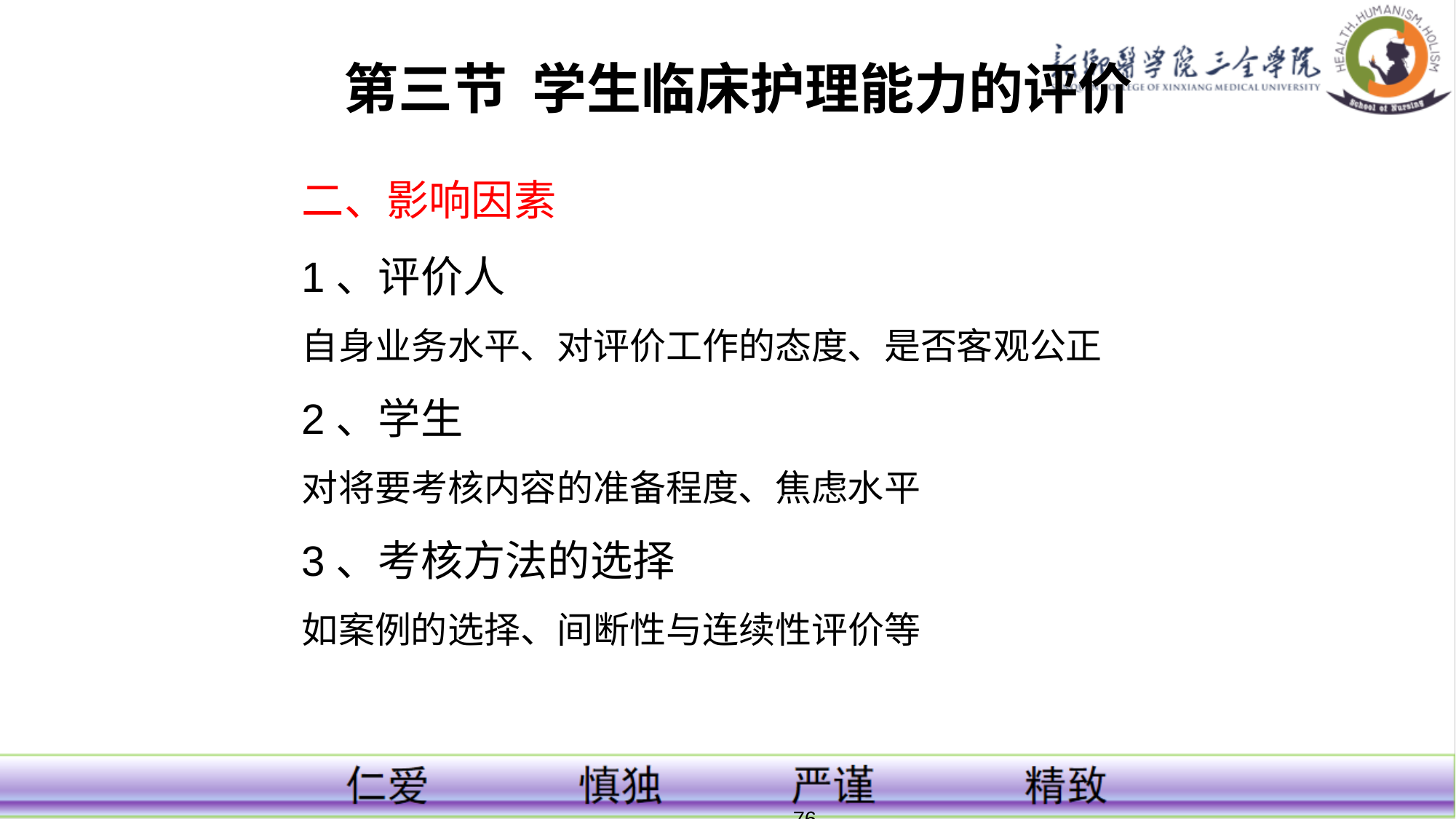

第三节  学生临床护理能力的评价
二、影响因素
1、评价人
自身业务水平、对评价工作的态度、是否客观公正
2、学生
对将要考核内容的准备程度、焦虑水平
3、考核方法的选择
如案例的选择、间断性与连续性评价等
76
76